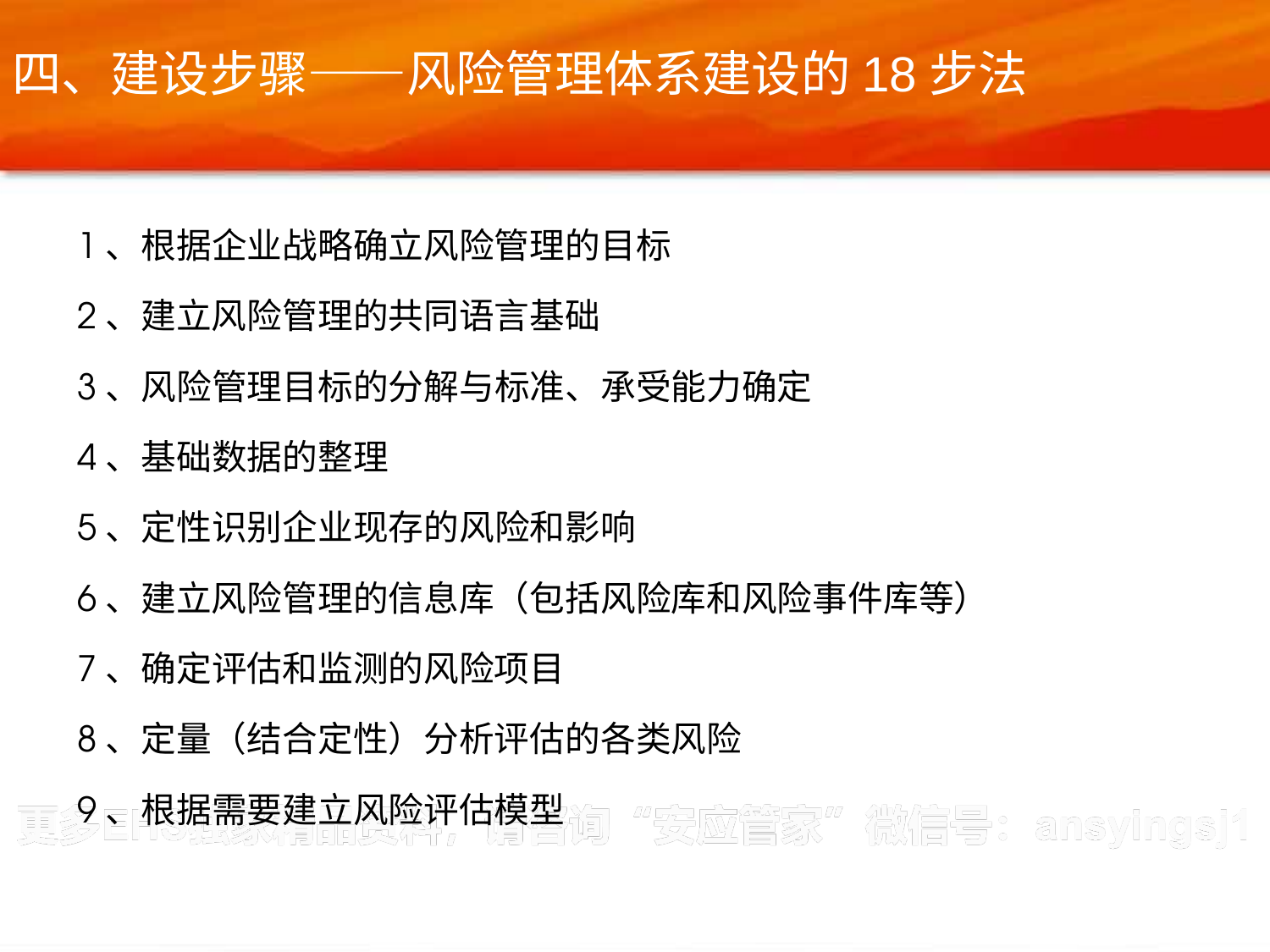

四、建设步骤——风险管理体系建设的18步法
1、根据企业战略确立风险管理的目标
2、建立风险管理的共同语言基础
3、风险管理目标的分解与标准、承受能力确定
4、基础数据的整理
5、定性识别企业现存的风险和影响
6、建立风险管理的信息库（包括风险库和风险事件库等）
7、确定评估和监测的风险项目
8、定量（结合定性）分析评估的各类风险
9、根据需要建立风险评估模型